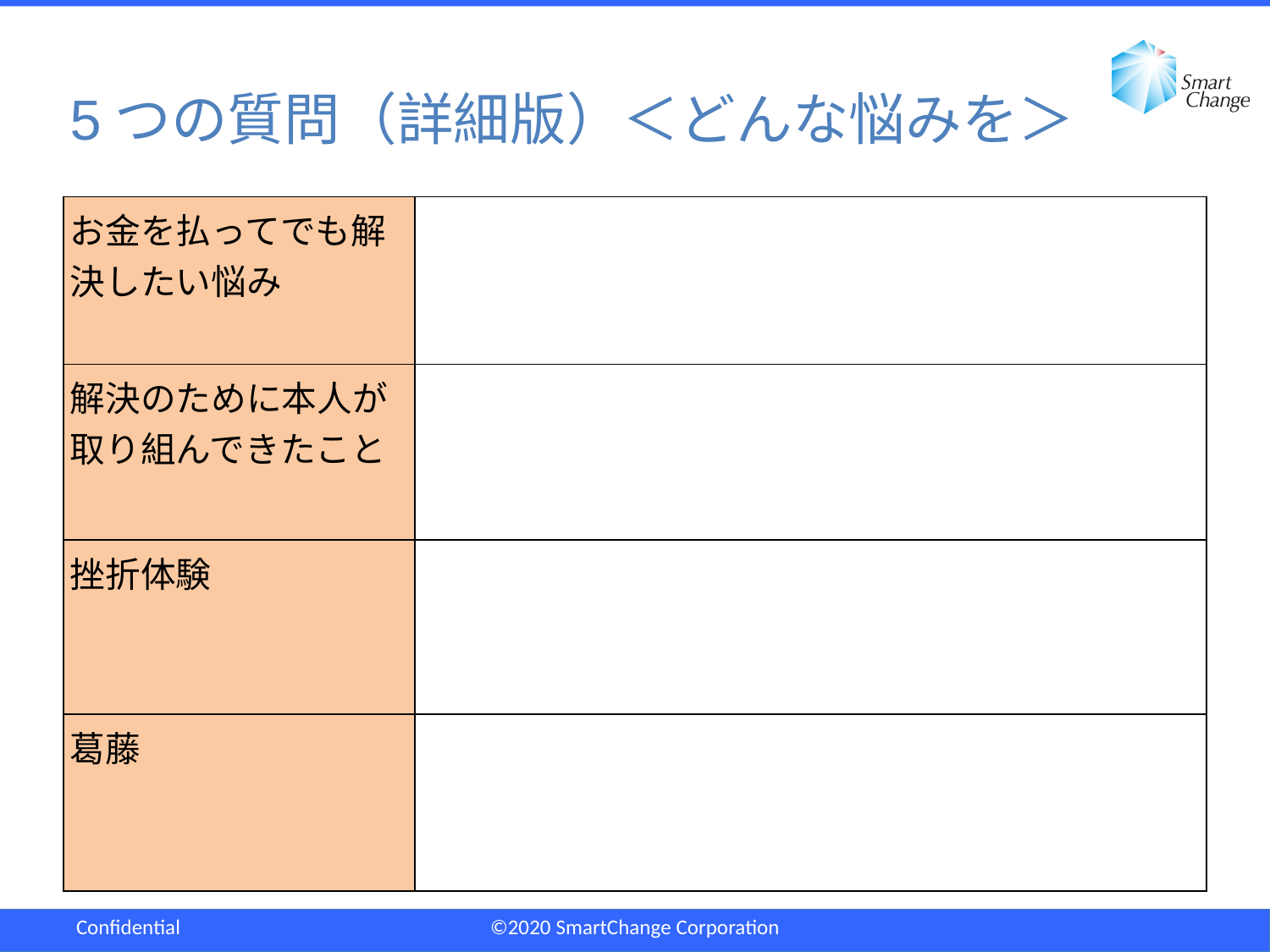

# 5つの質問（詳細版）＜どんな悩みを＞
| お金を払ってでも解決したい悩み |  |
| --- | --- |
| 解決のために本人が取り組んできたこと |  |
| 挫折体験 |  |
| 葛藤 |  |
2